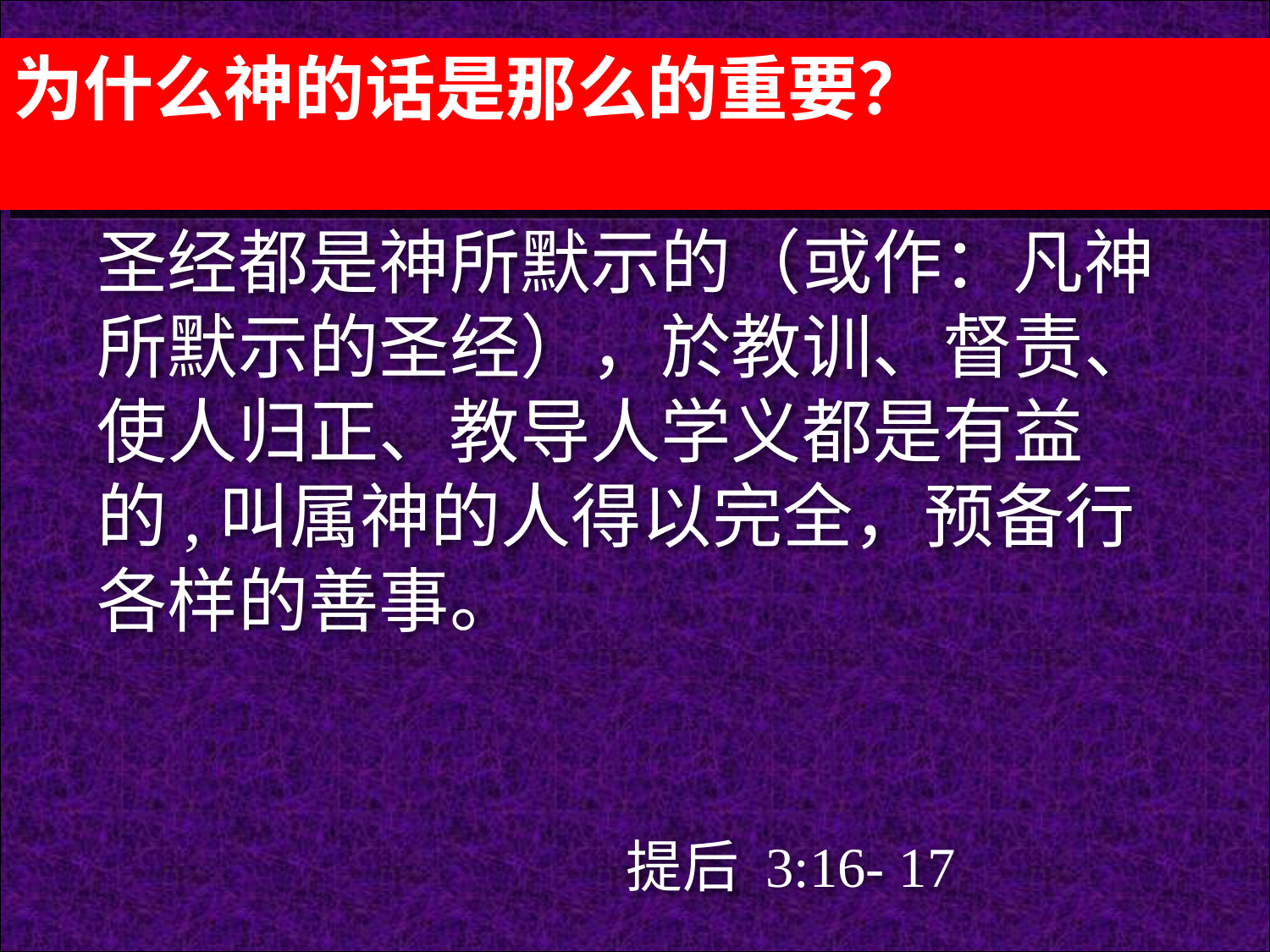

为什么神的话是那么的重要？
圣经都是神所默示的（或作：凡神所默示的圣经），於教训、督责、使人归正、教导人学义都是有益的,叫属神的人得以完全，预备行各样的善事。

提后 3:16- 17